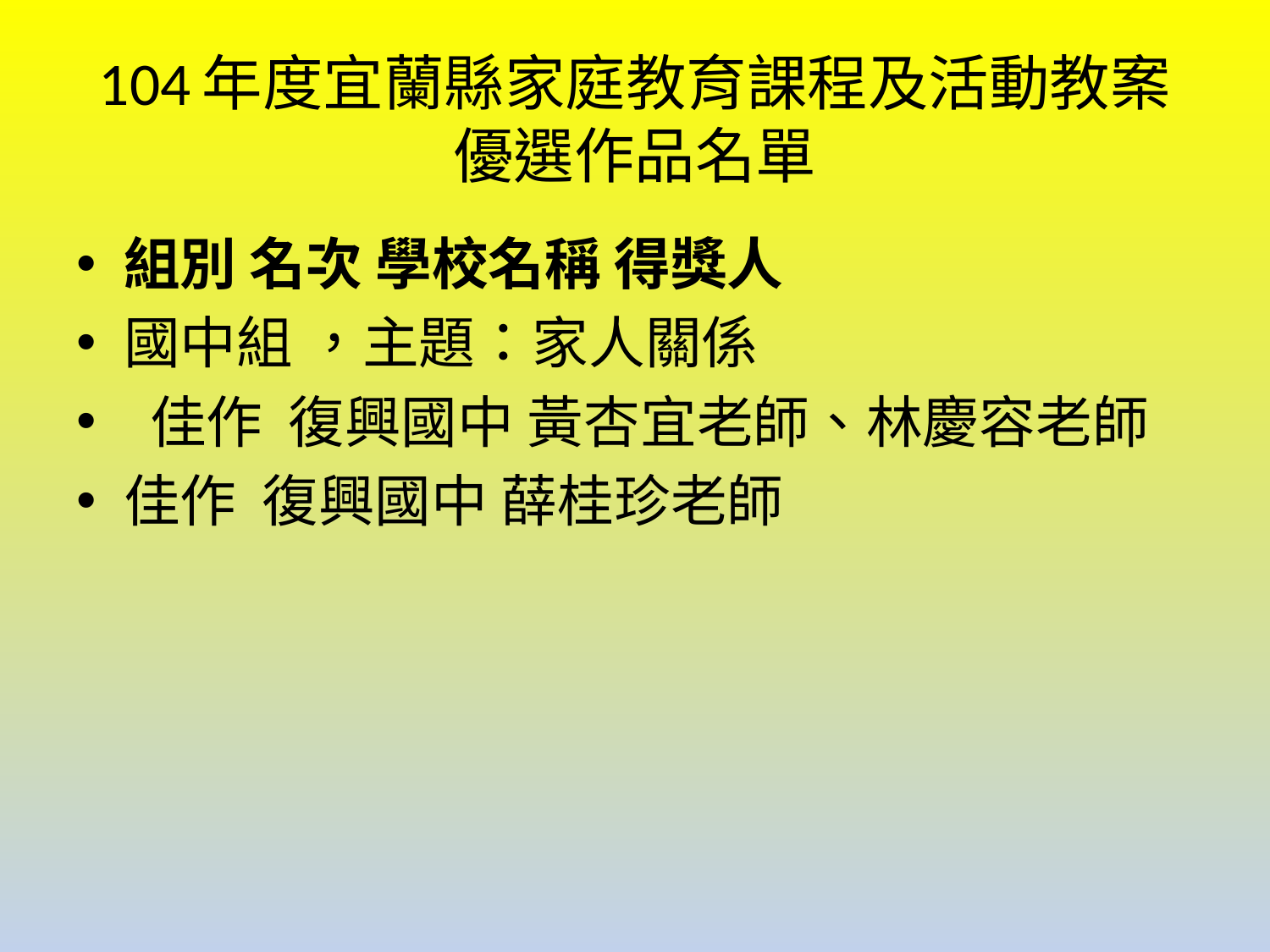

# 104年度宜蘭縣家庭教育課程及活動教案優選作品名單
組別 名次 學校名稱 得獎人
國中組 ，主題：家人關係
 佳作  復興國中 黃杏宜老師、林慶容老師
佳作  復興國中 薛桂珍老師